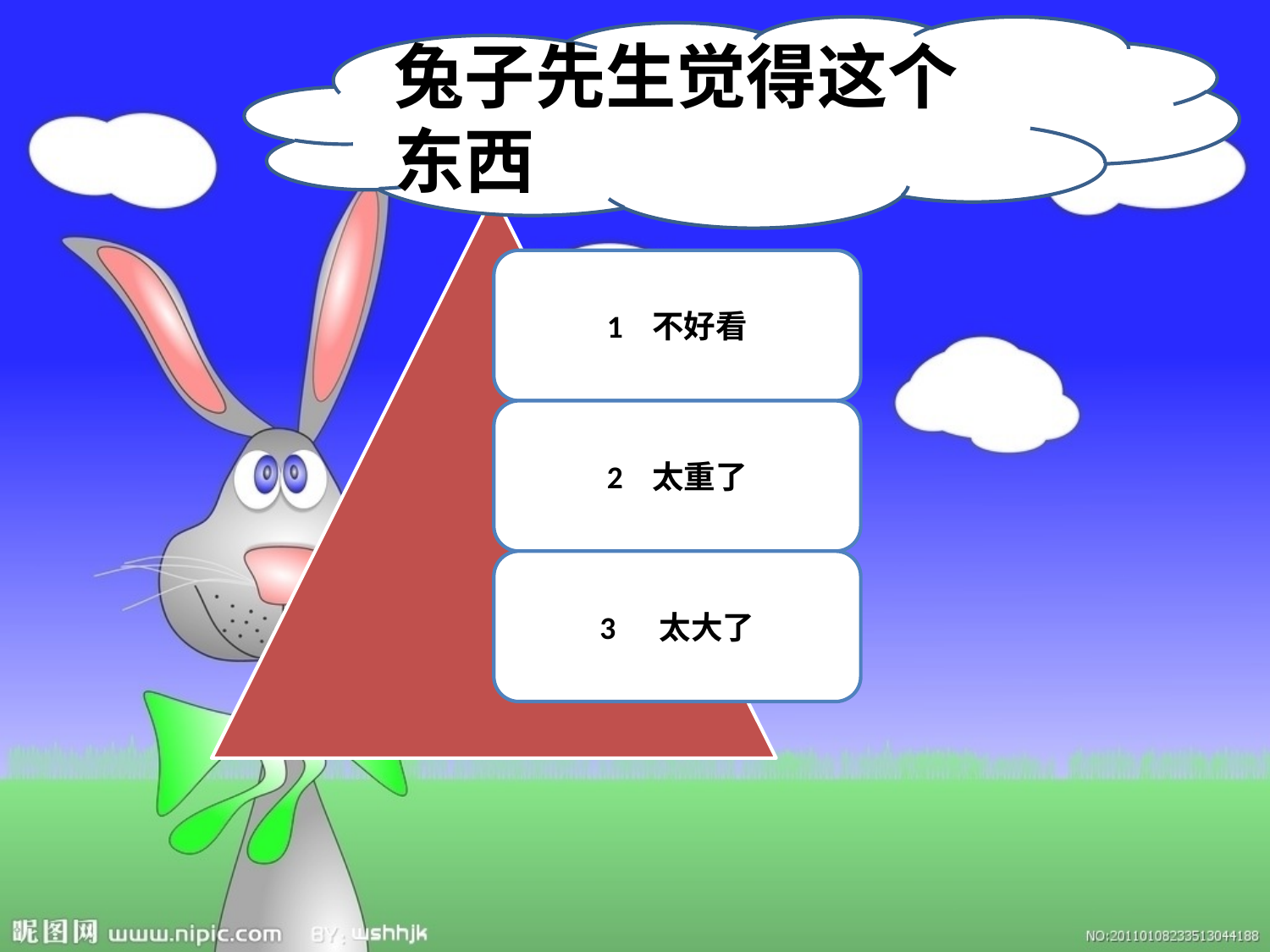

兔子先生觉得这个东西
1   不好看
2   太重了
3     太大了